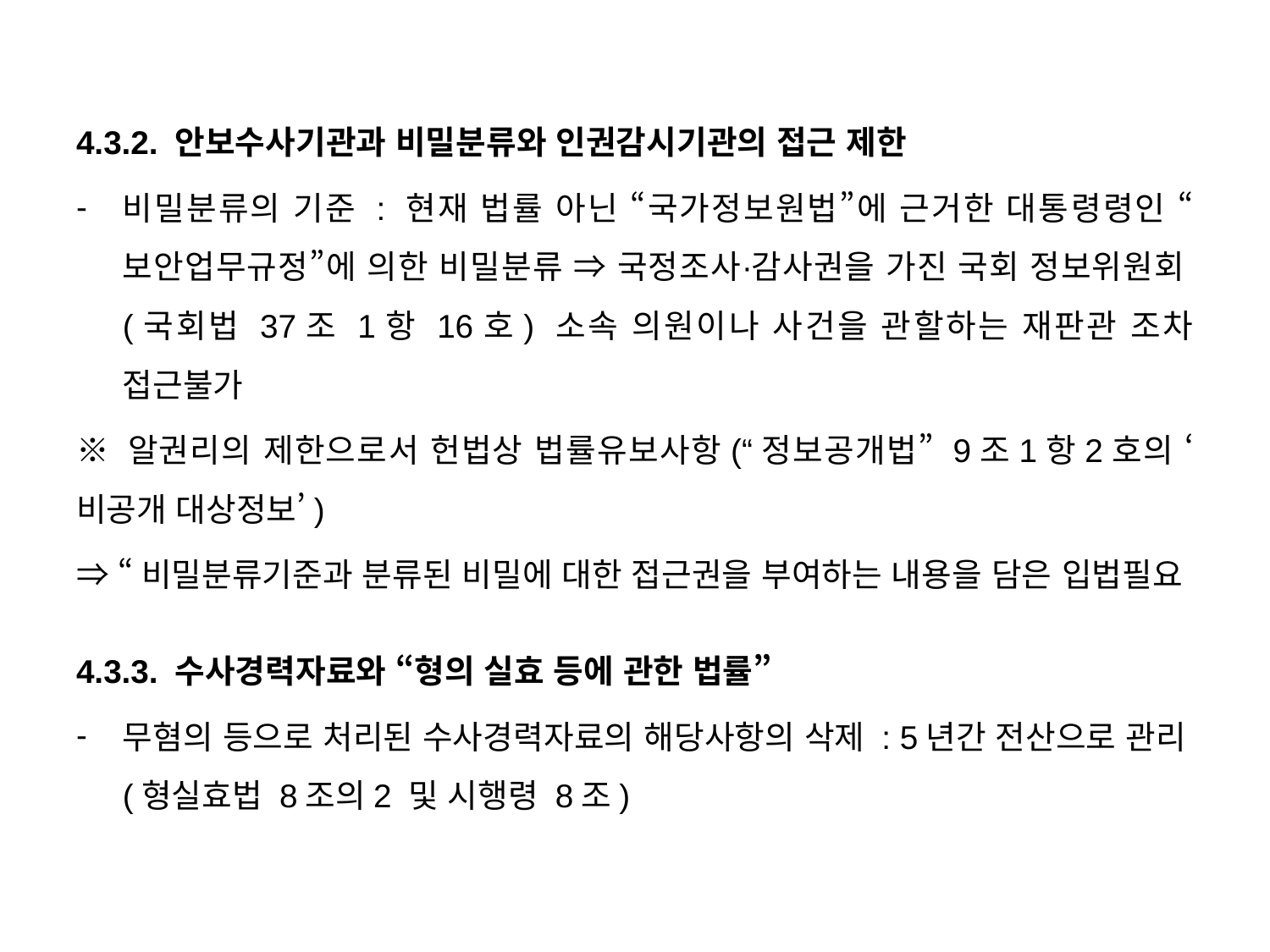

4.3.2. 안보수사기관과 비밀분류와 인권감시기관의 접근 제한
비밀분류의 기준 : 현재 법률 아닌 “국가정보원법”에 근거한 대통령령인 “보안업무규정”에 의한 비밀분류 ⇒ 국정조사∙감사권을 가진 국회 정보위원회(국회법 37조 1항 16호) 소속 의원이나 사건을 관할하는 재판관 조차 접근불가
※ 알권리의 제한으로서 헌법상 법률유보사항(“정보공개법” 9조1항2호의 ‘비공개 대상정보’)
⇒ “비밀분류기준과 분류된 비밀에 대한 접근권을 부여하는 내용을 담은 입법필요

4.3.3. 수사경력자료와 “형의 실효 등에 관한 법률”
무혐의 등으로 처리된 수사경력자료의 해당사항의 삭제 : 5년간 전산으로 관리(형실효법 8조의2 및 시행령 8조)